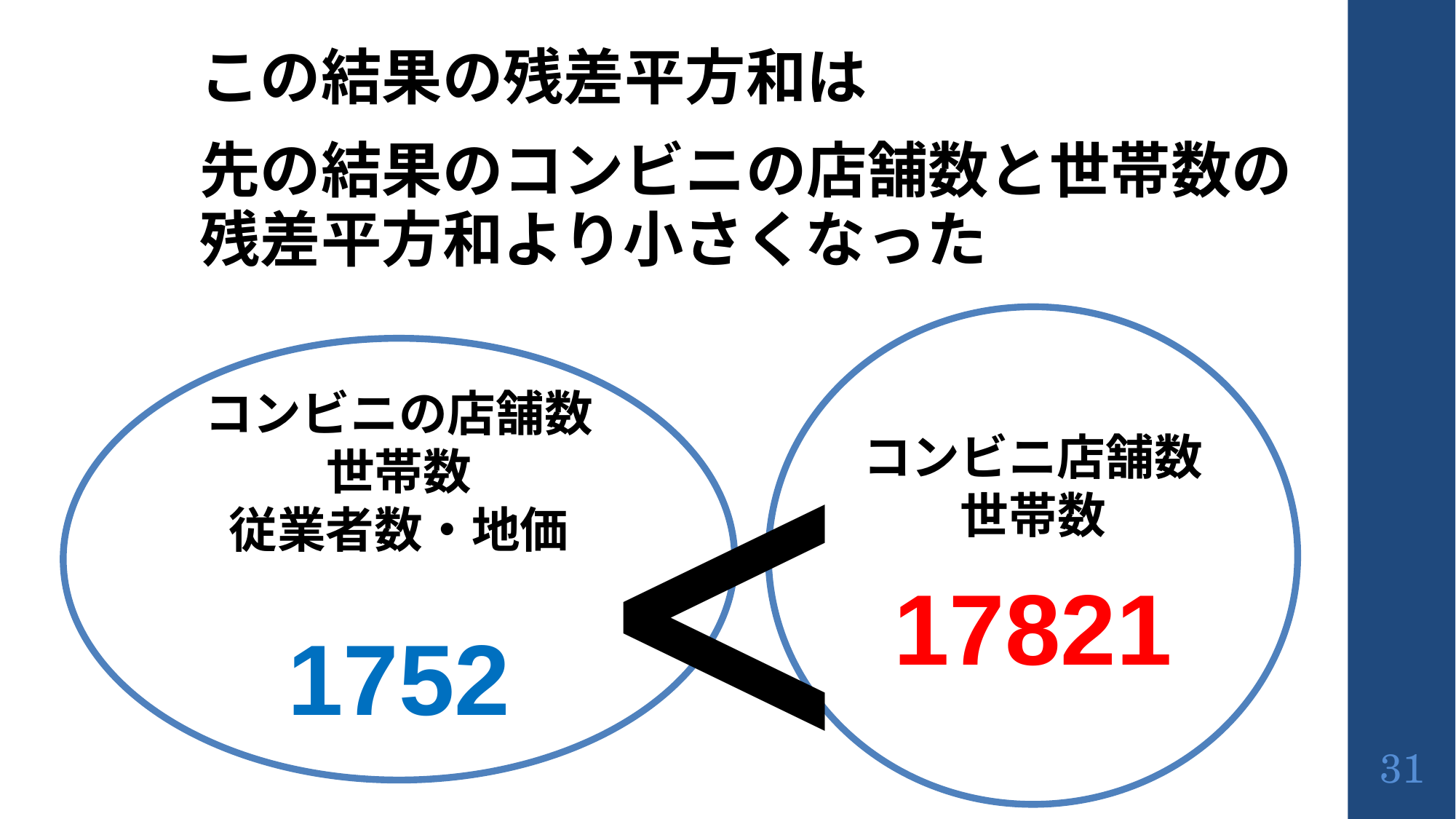

この結果の残差平方和は
先の結果のコンビニの店舗数と世帯数の残差平方和より小さくなった

<
コンビニ店舗数
世帯数

17821
コンビニの店舗数
世帯数
従業者数・地価

1752
31